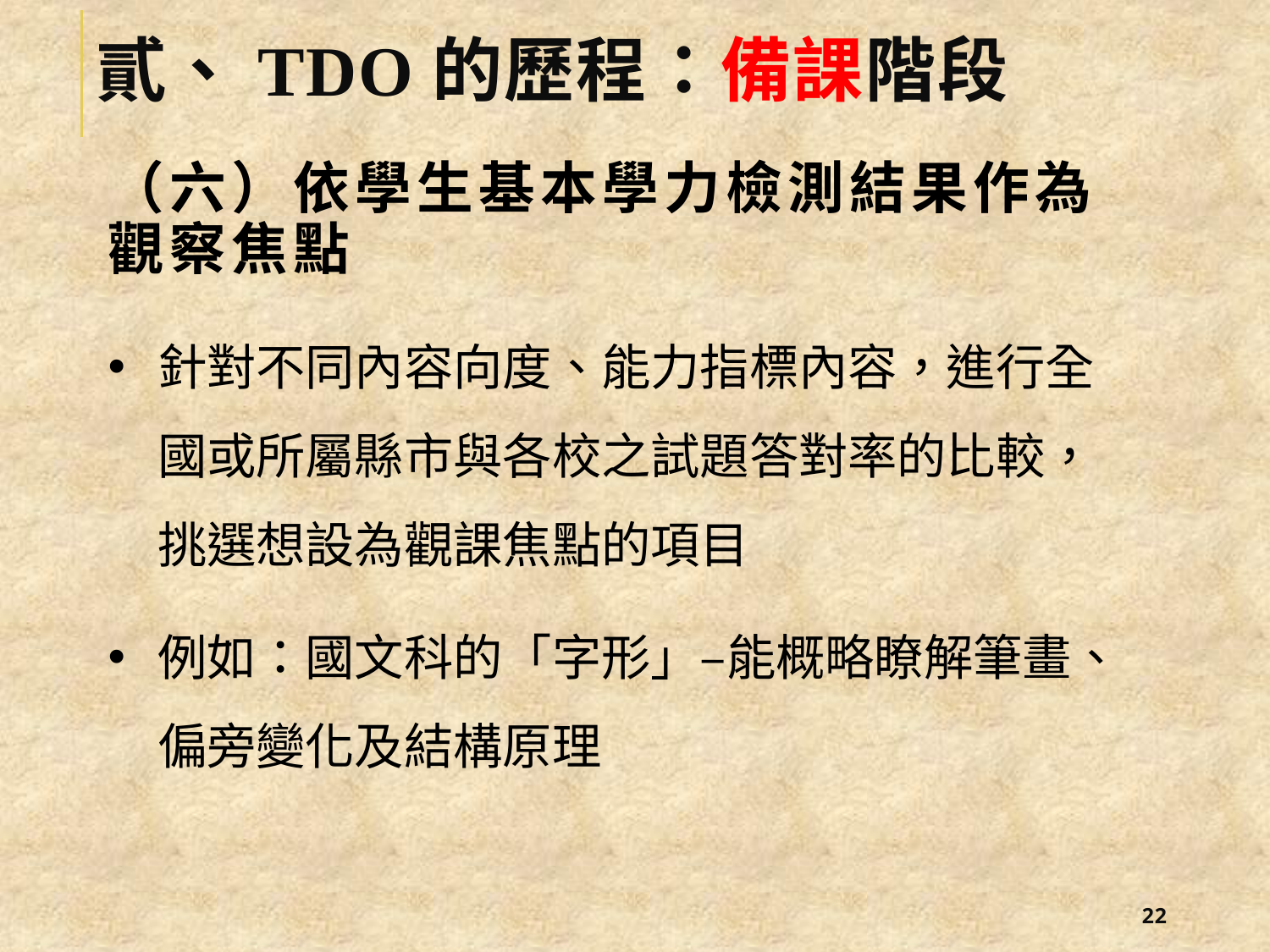

# 貳、TDO的歷程：備課階段
（六）依學生基本學力檢測結果作為觀察焦點
針對不同內容向度、能力指標內容，進行全國或所屬縣市與各校之試題答對率的比較，挑選想設為觀課焦點的項目
例如：國文科的「字形」–能概略瞭解筆畫、偏旁變化及結構原理
22